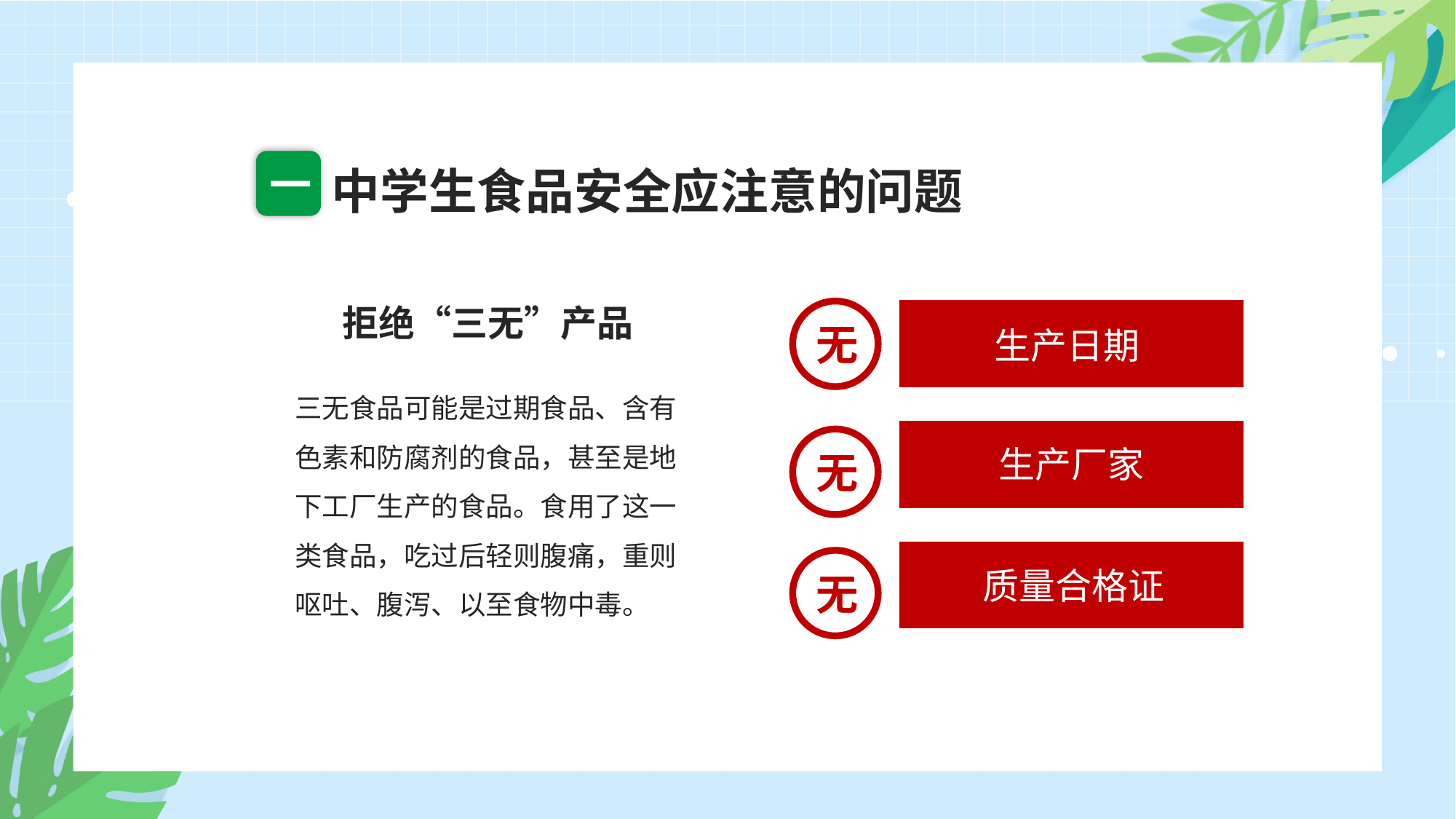

一
中学生食品安全应注意的问题
拒绝“三无”产品

生产日期
无
三无食品可能是过期食品、含有色素和防腐剂的食品，甚至是地下工厂生产的食品。食用了这一
类食品，吃过后轻则腹痛，重则呕吐、腹泻、以至食物中毒。

生产厂家
无

质量合格证
无